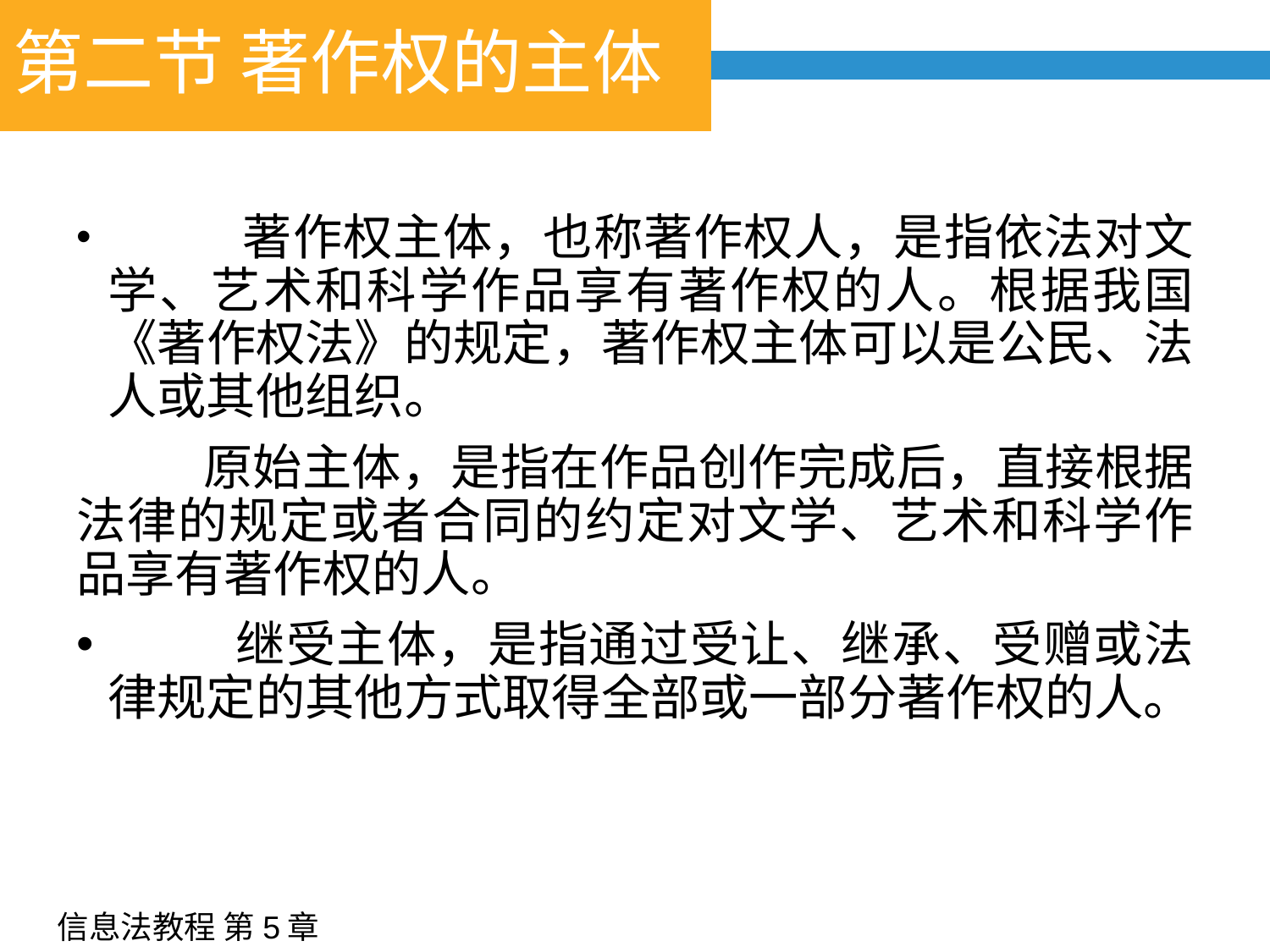

# 第二节 著作权的主体
        	著作权主体，也称著作权人，是指依法对文学、艺术和科学作品享有著作权的人。根据我国《著作权法》的规定，著作权主体可以是公民、法人或其他组织。
	原始主体，是指在作品创作完成后，直接根据法律的规定或者合同的约定对文学、艺术和科学作品享有著作权的人。
	继受主体，是指通过受让、继承、受赠或法律规定的其他方式取得全部或一部分著作权的人。
信息法教程 第5章